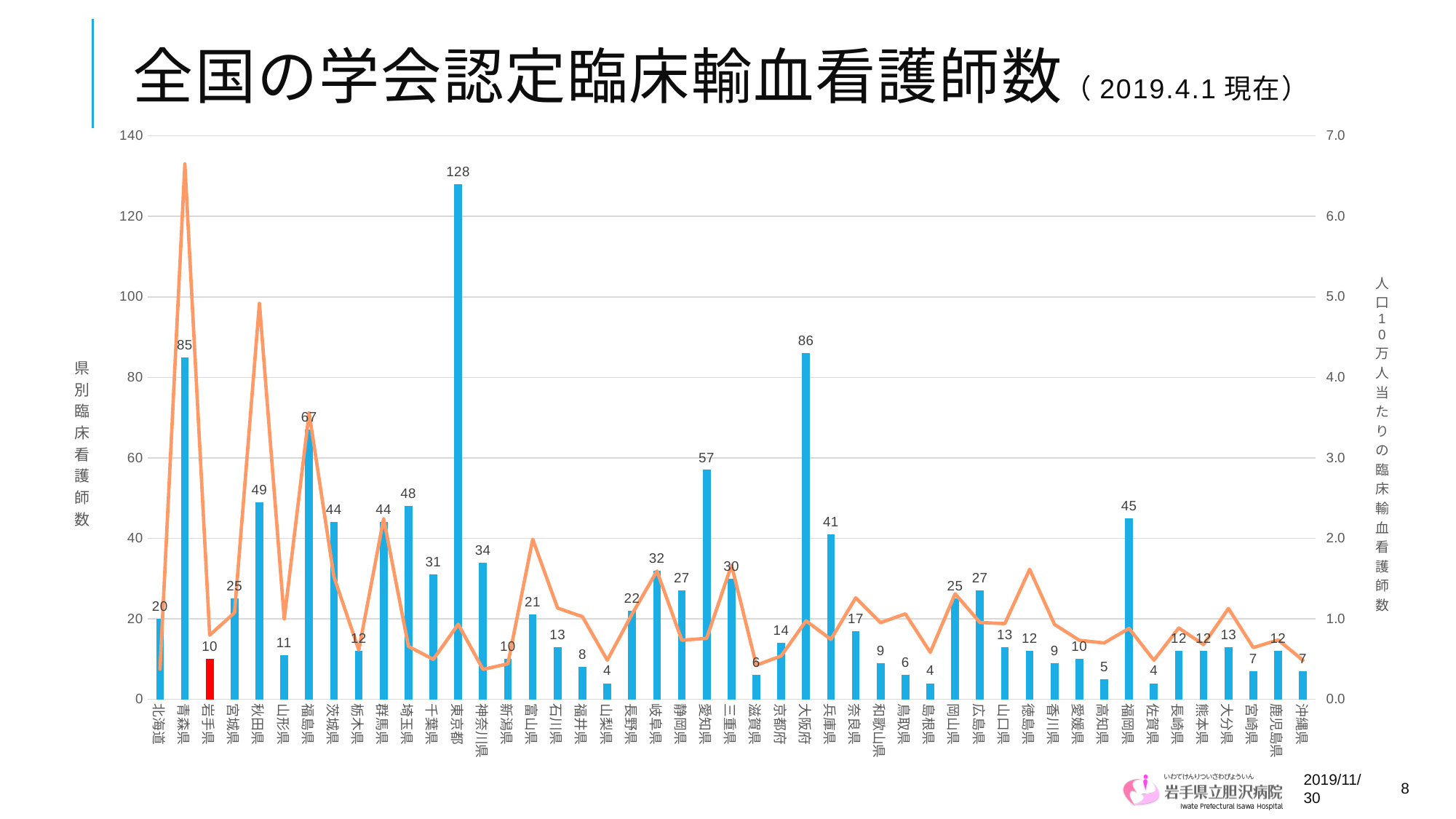

# 全国の学会認定臨床輸血看護師数（2019.4.1現在）

### Chart

| Category |  |  |
|---|---|---|
| 北海道 | 20.0 | 0.37593984962406013 |
| 青森県 | 85.0 | 6.651017214397497 |
| 岩手県 | 10.0 | 0.796812749003984 |
| 宮城県 | 25.0 | 1.076194575979337 |
| 秋田県 | 49.0 | 4.919678714859438 |
| 山形県 | 11.0 | 0.9981851179673321 |
| 福島県 | 67.0 | 3.5600425079702442 |
| 茨城県 | 44.0 | 1.5214384508990317 |
| 栃木県 | 12.0 | 0.6131834440470108 |
| 群馬県 | 44.0 | 2.2448979591836733 |
| 埼玉県 | 48.0 | 0.6566347469220246 |
| 千葉県 | 31.0 | 0.49631764329170674 |
| 東京都 | 128.0 | 0.9326726901777908 |
| 神奈川県 | 34.0 | 0.371219565454744 |
| 新潟県 | 10.0 | 0.4411116012351125 |
| 富山県 | 21.0 | 1.9886363636363635 |
| 石川県 | 13.0 | 1.1333914559721012 |
| 福井県 | 8.0 | 1.0269576379974326 |
| 山梨県 | 4.0 | 0.48602673147023084 |
| 長野県 | 22.0 | 1.0597302504816954 |
| 岐阜県 | 32.0 | 1.593625498007968 |
| 静岡県 | 27.0 | 0.7346938775510203 |
| 愛知県 | 57.0 | 0.7574750830564785 |
| 三重県 | 30.0 | 1.6666666666666667 |
| 滋賀県 | 6.0 | 0.42462845010615713 |
| 京都府 | 14.0 | 0.5386687187379762 |
| 大阪府 | 86.0 | 0.9747251501756772 |
| 兵庫県 | 41.0 | 0.7450481555515174 |
| 奈良県 | 17.0 | 1.261127596439169 |
| 和歌山県 | 9.0 | 0.9523809523809524 |
| 鳥取県 | 6.0 | 1.0619469026548671 |
| 島根県 | 4.0 | 0.583941605839416 |
| 岡山県 | 25.0 | 1.3109596224436286 |
| 広島県 | 27.0 | 0.9544008483563097 |
| 山口県 | 13.0 | 0.9399855386840202 |
| 徳島県 | 12.0 | 1.6150740242261103 |
| 香川県 | 9.0 | 0.9307135470527405 |
| 愛媛県 | 10.0 | 0.7331378299120235 |
| 高知県 | 5.0 | 0.700280112044818 |
| 福岡県 | 45.0 | 0.8811435284903074 |
| 佐賀県 | 4.0 | 0.48543689320388345 |
| 長崎県 | 12.0 | 0.8862629246676514 |
| 熊本県 | 12.0 | 0.6798866855524079 |
| 大分県 | 13.0 | 1.128472222222222 |
| 宮崎県 | 7.0 | 0.642791551882461 |
| 鹿児島県 | 12.0 | 0.7380073800738007 |
| 沖縄県 | 7.0 | 0.4851004851004851 |
2019/11/30
8